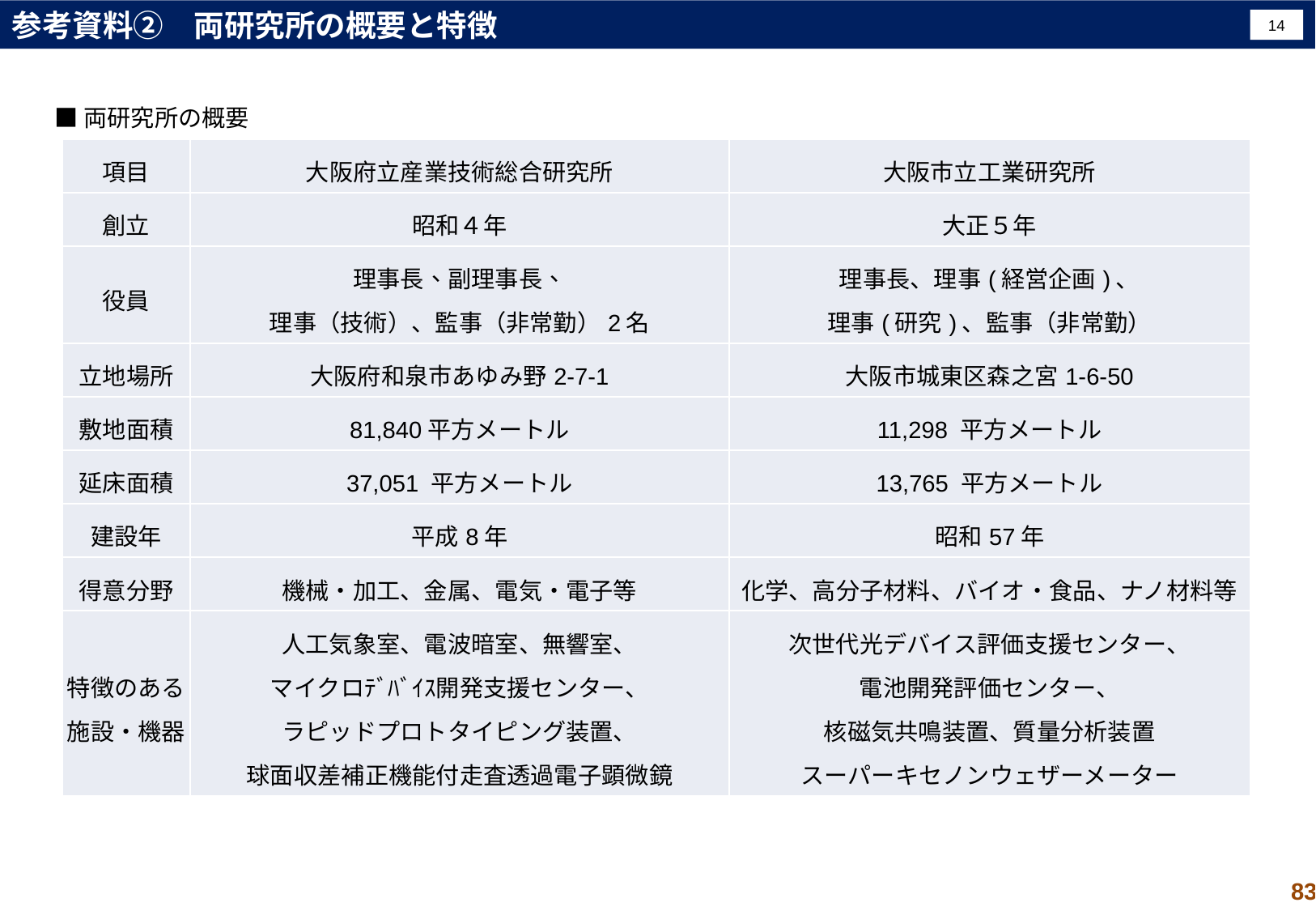

参考資料②　両研究所の概要と特徴
14
■両研究所の概要
| 項目 | 大阪府立産業技術総合研究所 | 大阪市立工業研究所 |
| --- | --- | --- |
| 創立 | 昭和４年 | 大正５年 |
| 役員 | 理事長、副理事長、 理事（技術）、監事（非常勤）2名 | 理事長、理事(経営企画)、 理事(研究)、監事（非常勤） |
| 立地場所 | 大阪府和泉市あゆみ野2-7-1 | 大阪市城東区森之宮1-6-50 |
| 敷地面積 | 81,840平方メートル | 11,298 平方メートル |
| 延床面積 | 37,051 平方メートル | 13,765 平方メートル |
| 建設年 | 平成8年 | 昭和57年 |
| 得意分野 | 機械・加工、金属、電気・電子等 | 化学、高分子材料、バイオ・食品、ナノ材料等 |
| 特徴のある施設・機器 | 人工気象室、電波暗室、無響室、 マイクロﾃﾞﾊﾞｲｽ開発支援センター、 ラピッドプロトタイピング装置、 球面収差補正機能付走査透過電子顕微鏡 | 次世代光デバイス評価支援センター、 電池開発評価センター、 核磁気共鳴装置、質量分析装置 スーパーキセノンウェザーメーター |
83